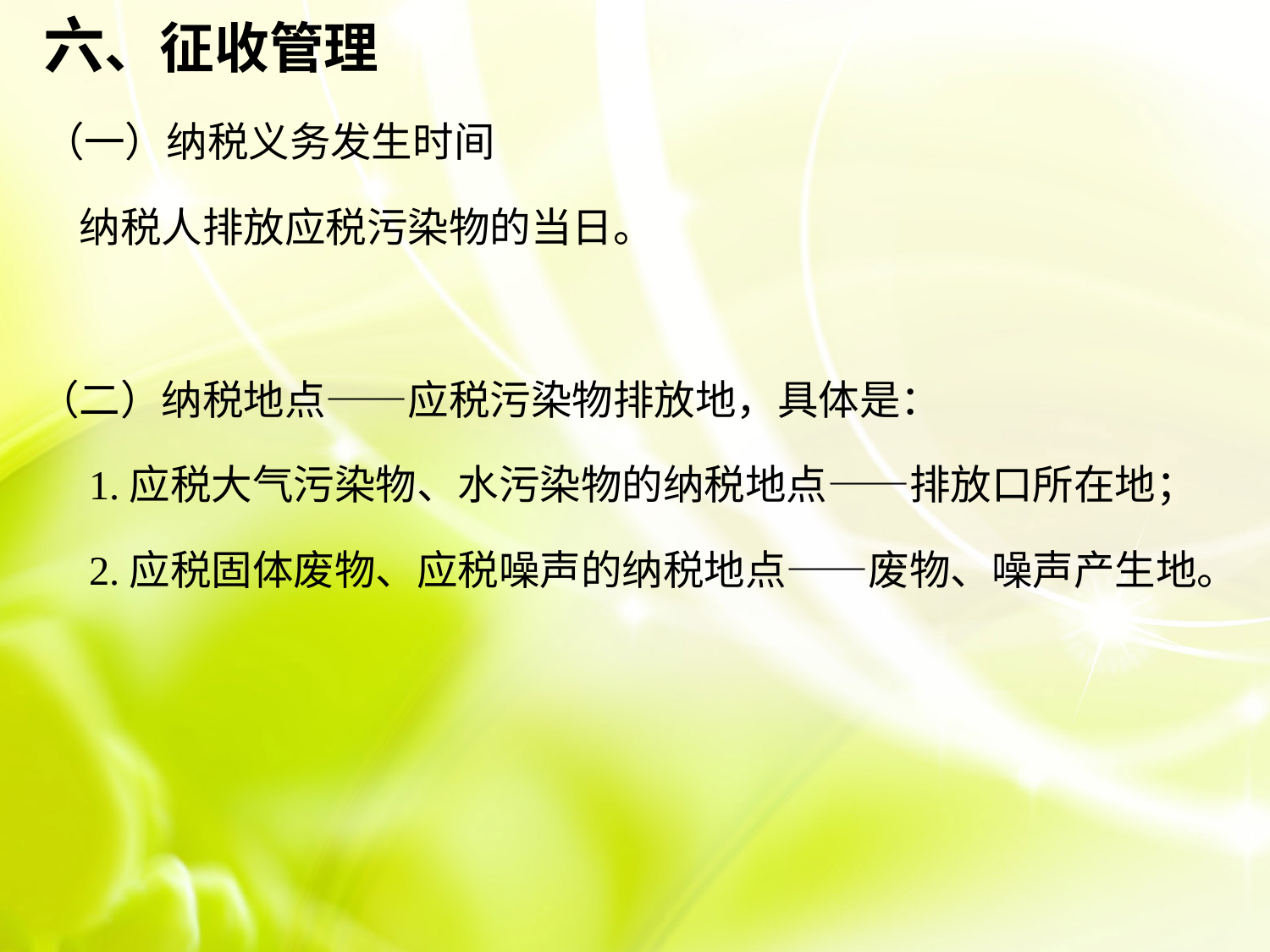

六、征收管理
    （一）纳税义务发生时间
　　纳税人排放应税污染物的当日。

　（二）纳税地点——应税污染物排放地，具体是：
　　1.应税大气污染物、水污染物的纳税地点——排放口所在地；
　　2.应税固体废物、应税噪声的纳税地点——废物、噪声产生地。